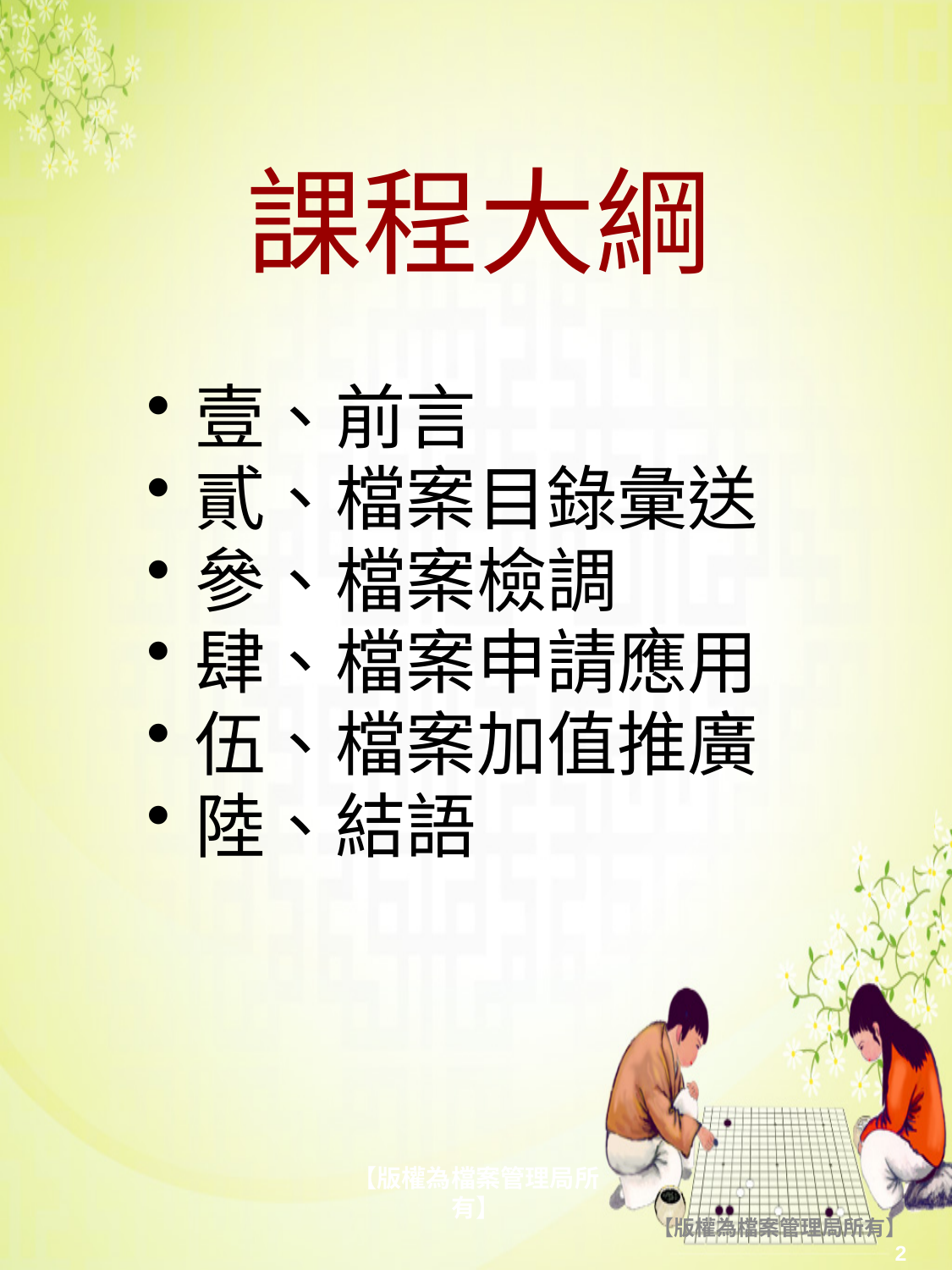

# 課程大綱
壹、前言
貳、檔案目錄彙送
參、檔案檢調
肆、檔案申請應用
伍、檔案加值推廣
陸、結語
【版權為檔案管理局所有】
【版權為檔案管理局所有】
2